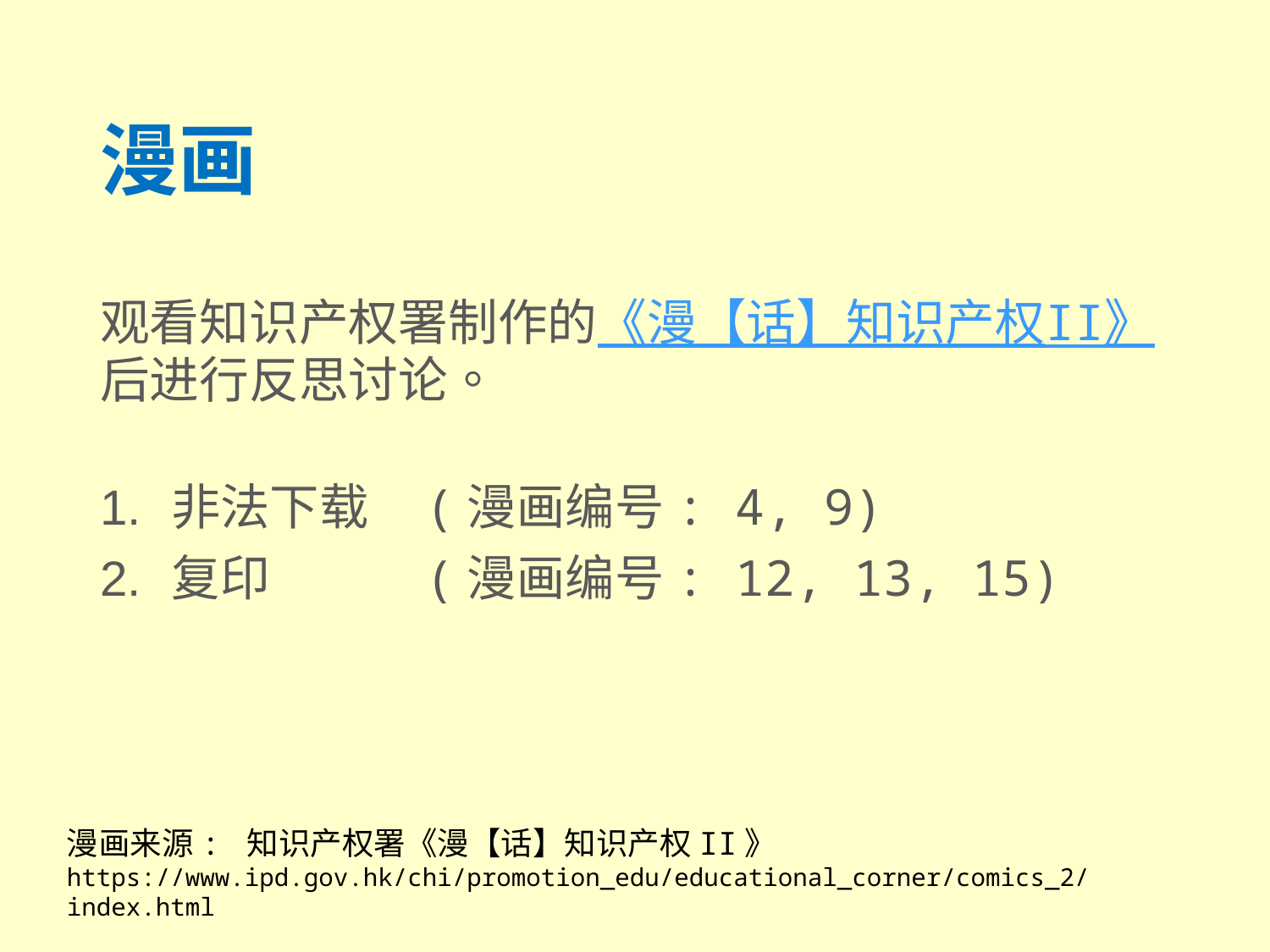

# 漫画 观看知识产权署制作的《漫【话】知识产权II》 后进行反思讨论。
非法下载	(漫画编号: 4, 9)
复印		(漫画编号: 12, 13, 15)

漫画来源: 知识产权署《漫【话】知识产权II》
https://www.ipd.gov.hk/chi/promotion_edu/educational_corner/comics_2/index.html